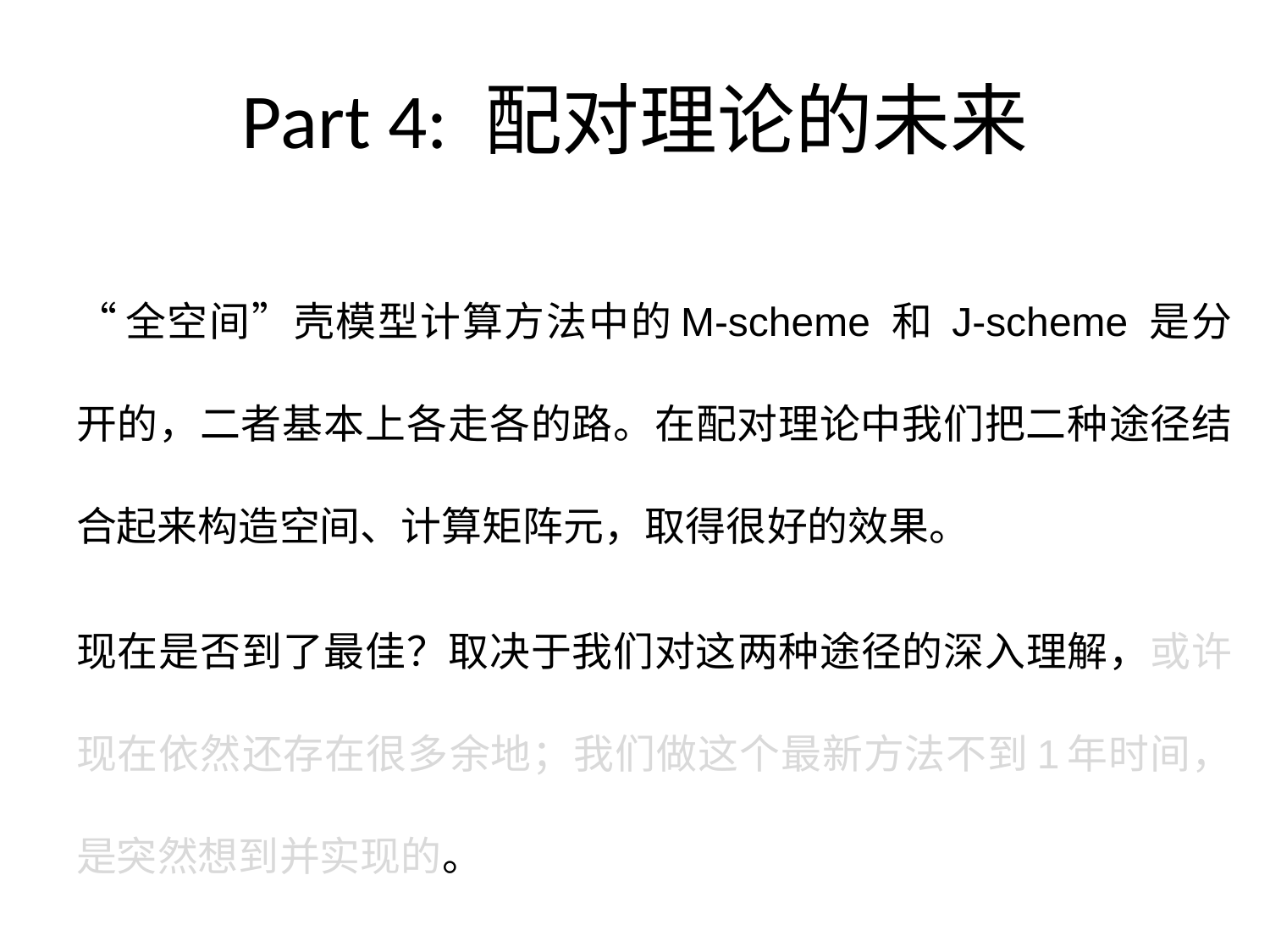

# Part 4: 配对理论的未来
“全空间”壳模型计算方法中的M-scheme 和 J-scheme 是分开的，二者基本上各走各的路。在配对理论中我们把二种途径结合起来构造空间、计算矩阵元，取得很好的效果。
现在是否到了最佳？取决于我们对这两种途径的深入理解，或许现在依然还存在很多余地；我们做这个最新方法不到1年时间，是突然想到并实现的。